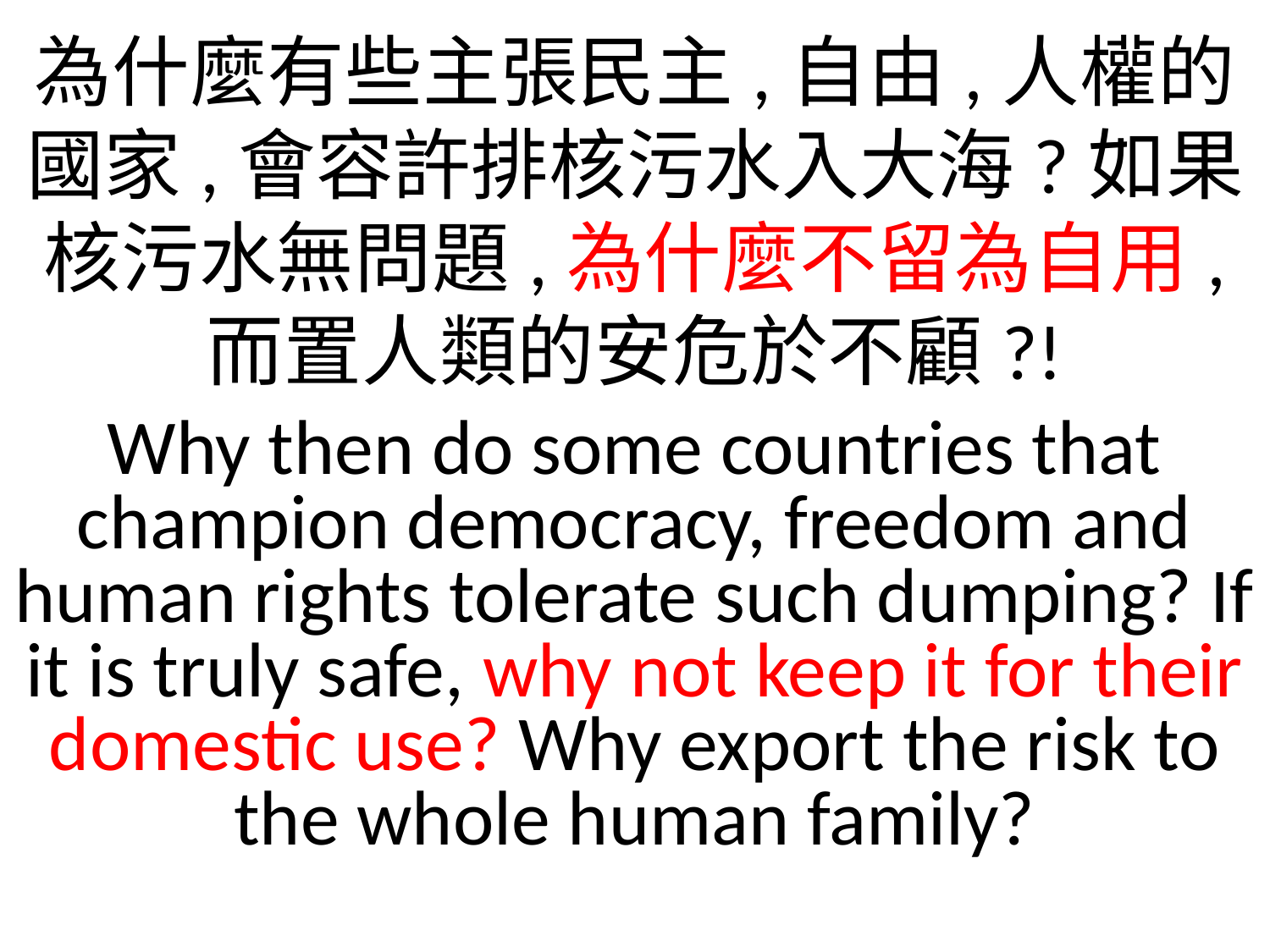

為什麼有些主張民主,自由,人權的國家,會容許排核污水入大海?如果核污水無問題,為什麼不留為自用,
而置人類的安危於不顧?!
Why then do some countries that champion democracy, freedom and human rights tolerate such dumping? If it is truly safe, why not keep it for their domestic use? Why export the risk to the whole human family?